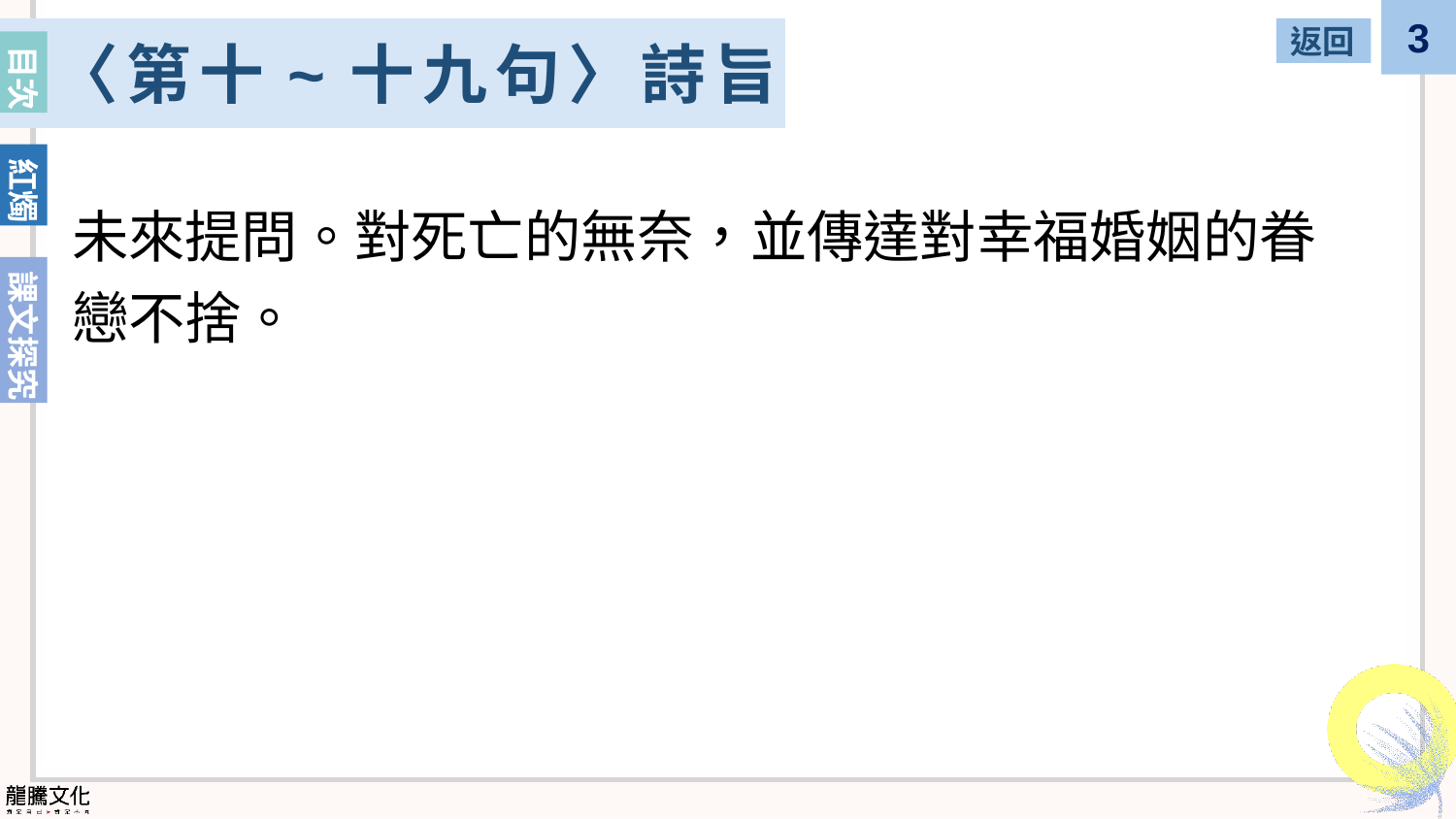

返回
〈第十~十九句〉詩旨
目次
未來提問。對死亡的無奈，並傳達對幸福婚姻的眷戀不捨。